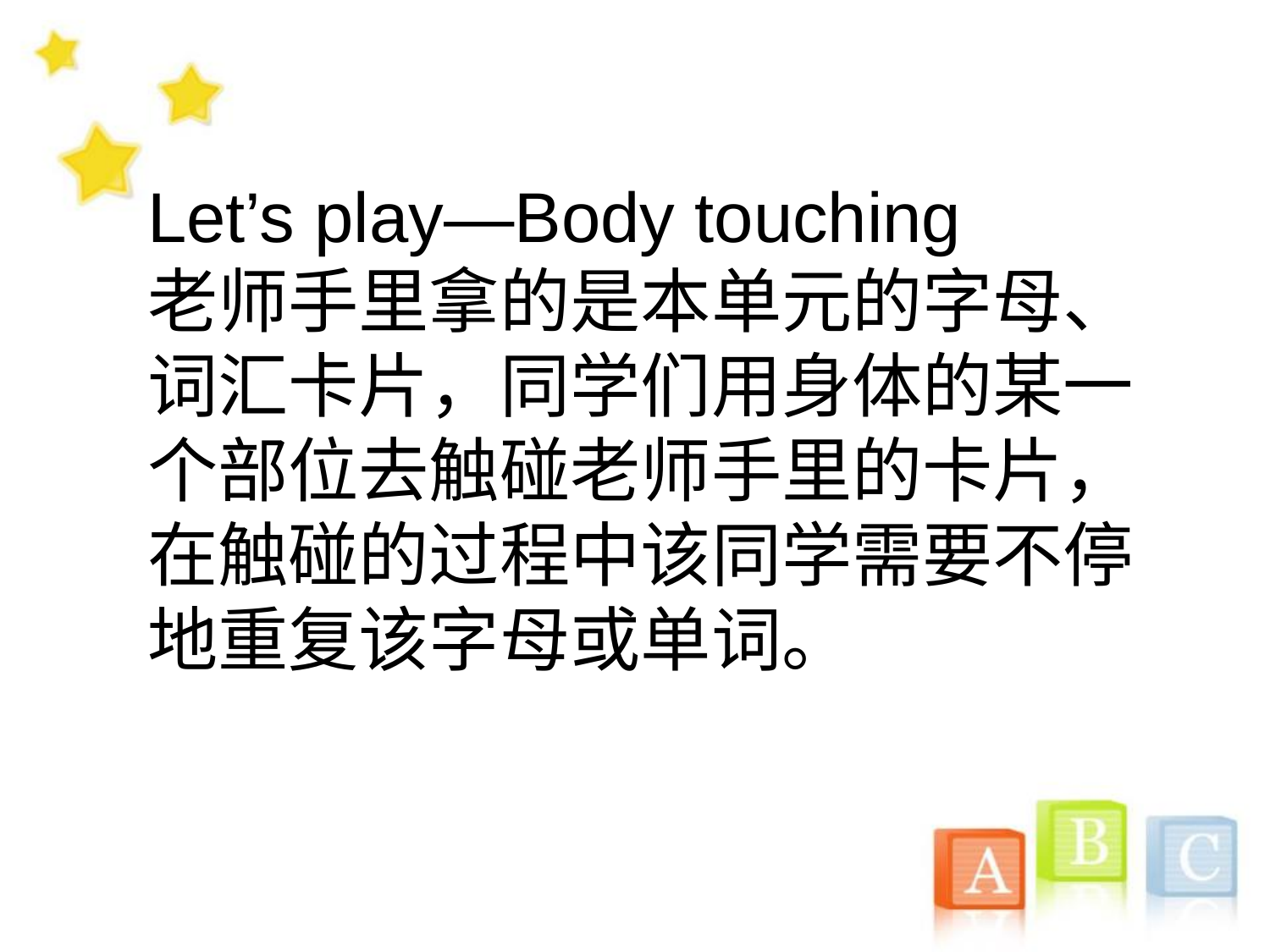

Let’s play—Body touching
老师手里拿的是本单元的字母、词汇卡片，同学们用身体的某一个部位去触碰老师手里的卡片，在触碰的过程中该同学需要不停地重复该字母或单词。